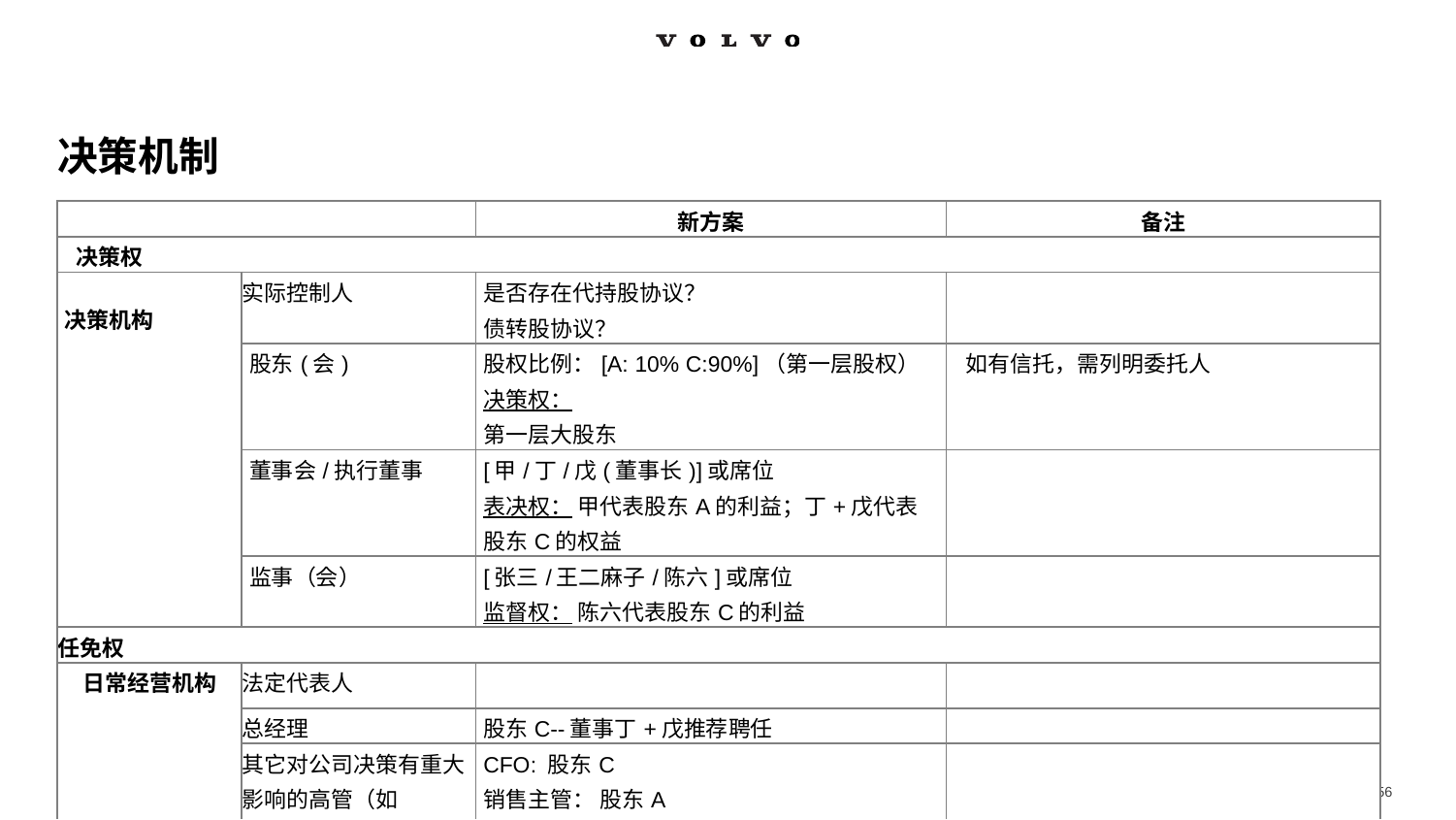

# 决策机制
|  |  | 新方案 | 备注 |
| --- | --- | --- | --- |
| 决策权 |  |  |  |
| 决策机构 | 实际控制人 | 是否存在代持股协议？ 债转股协议？ |  |
|  | 股东(会) | 股权比例：[A: 10% C:90%]（第一层股权） 决策权： 第一层大股东 | 如有信托，需列明委托人 |
|  | 董事会/执行董事 | [甲/丁/戊(董事长)]或席位 表决权： 甲代表股东A的利益；丁+戊代表股东C的权益 |  |
|  | 监事（会） | [张三/王二麻子/陈六]或席位 监督权： 陈六代表股东C的利益 |  |
| 任免权 |  |  |  |
| 日常经营机构 | 法定代表人 |  |  |
|  | 总经理 | 股东C--董事丁+戊推荐聘任 |  |
|  | 其它对公司决策有重大影响的高管（如CFO/副总经理/销售主管/售后主管） | CFO: 股东C 销售主管： 股东A … |  |
56